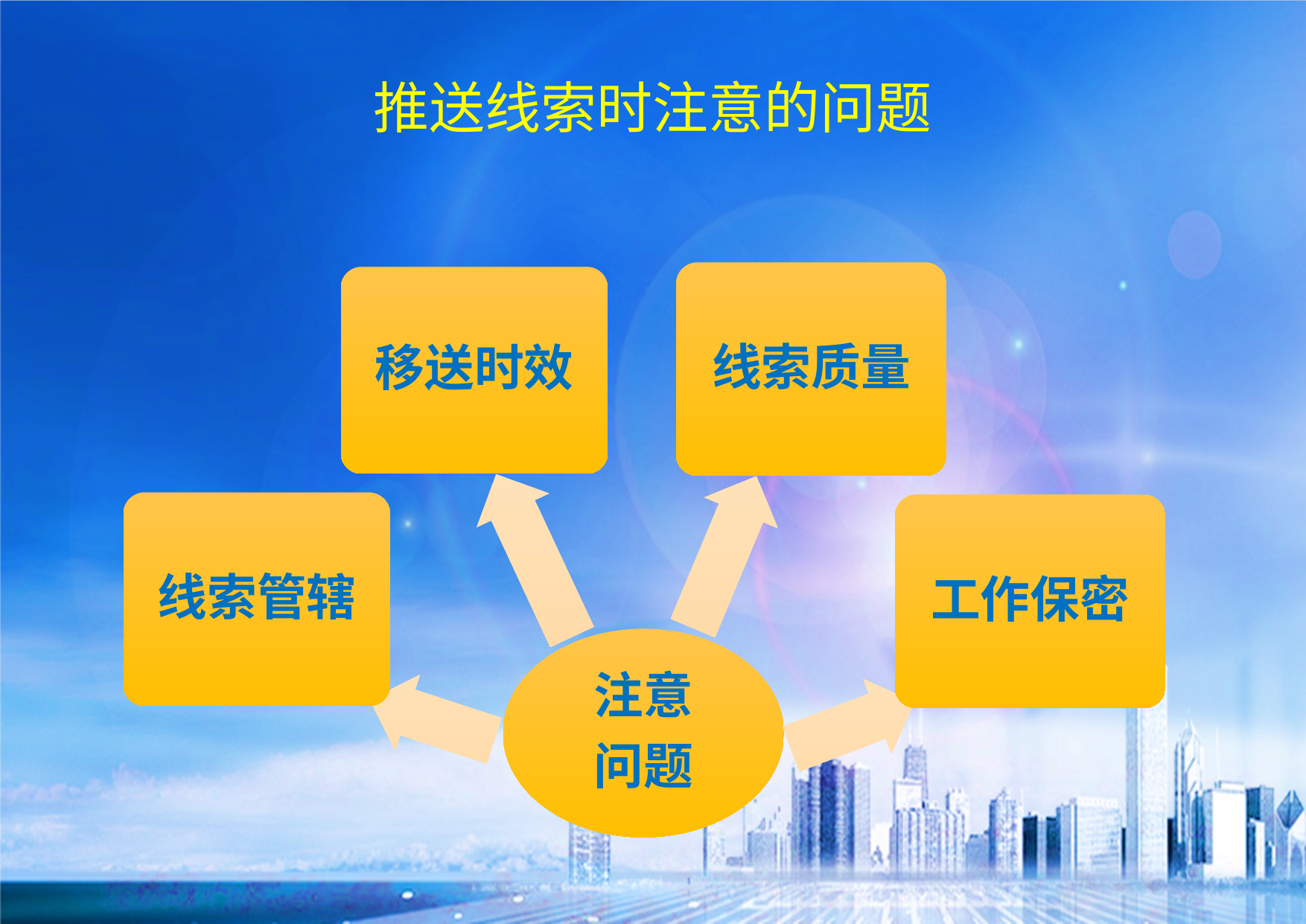

# 推送线索时注意的问题
注意
问题
线索管辖
移送时效
线索质量
工作保密